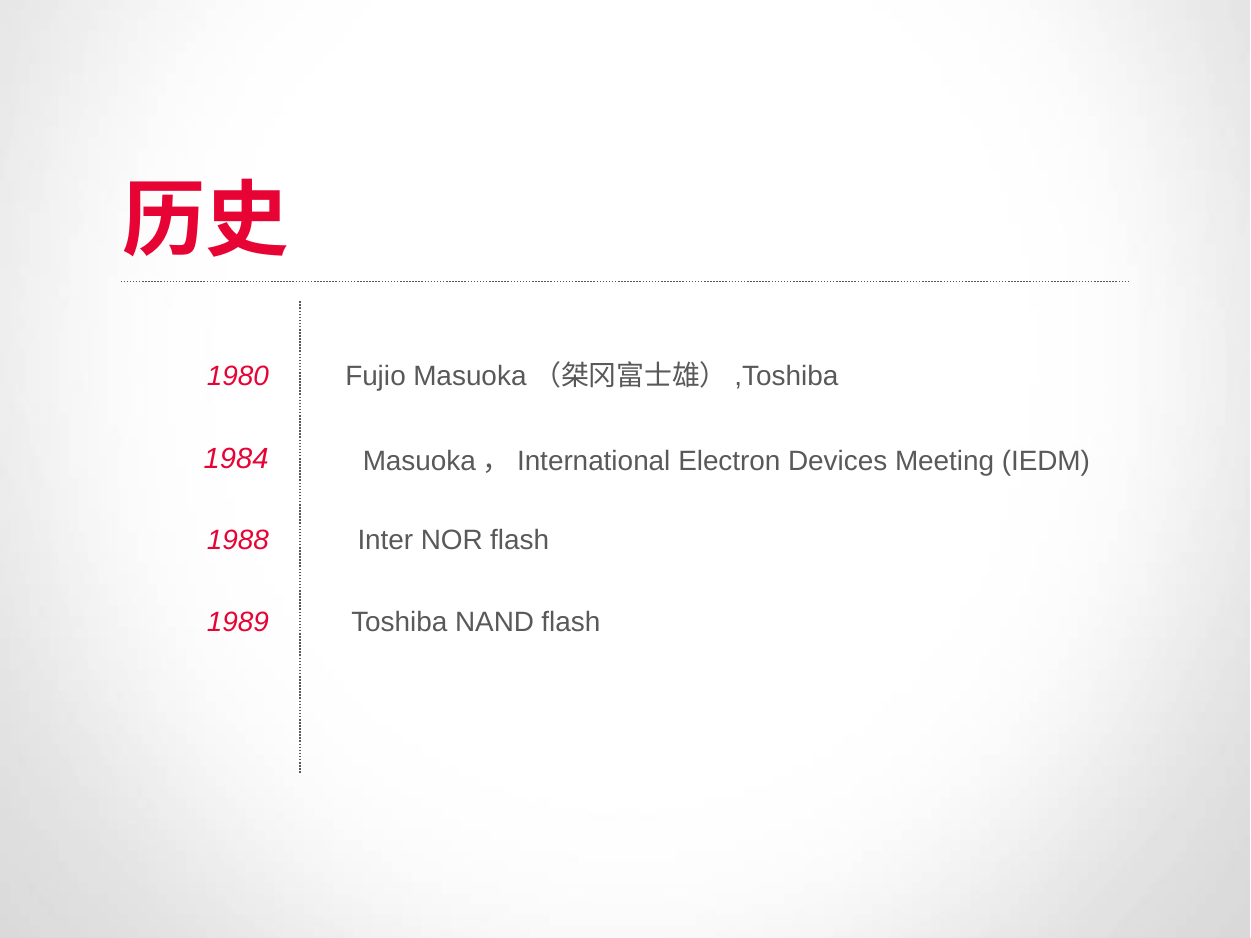

历史
1980
 Fujio Masuoka（桀冈富士雄）,Toshiba
1984
 Masuoka，International Electron Devices Meeting (IEDM)
Inter NOR flash
1988
1989
Toshiba NAND flash